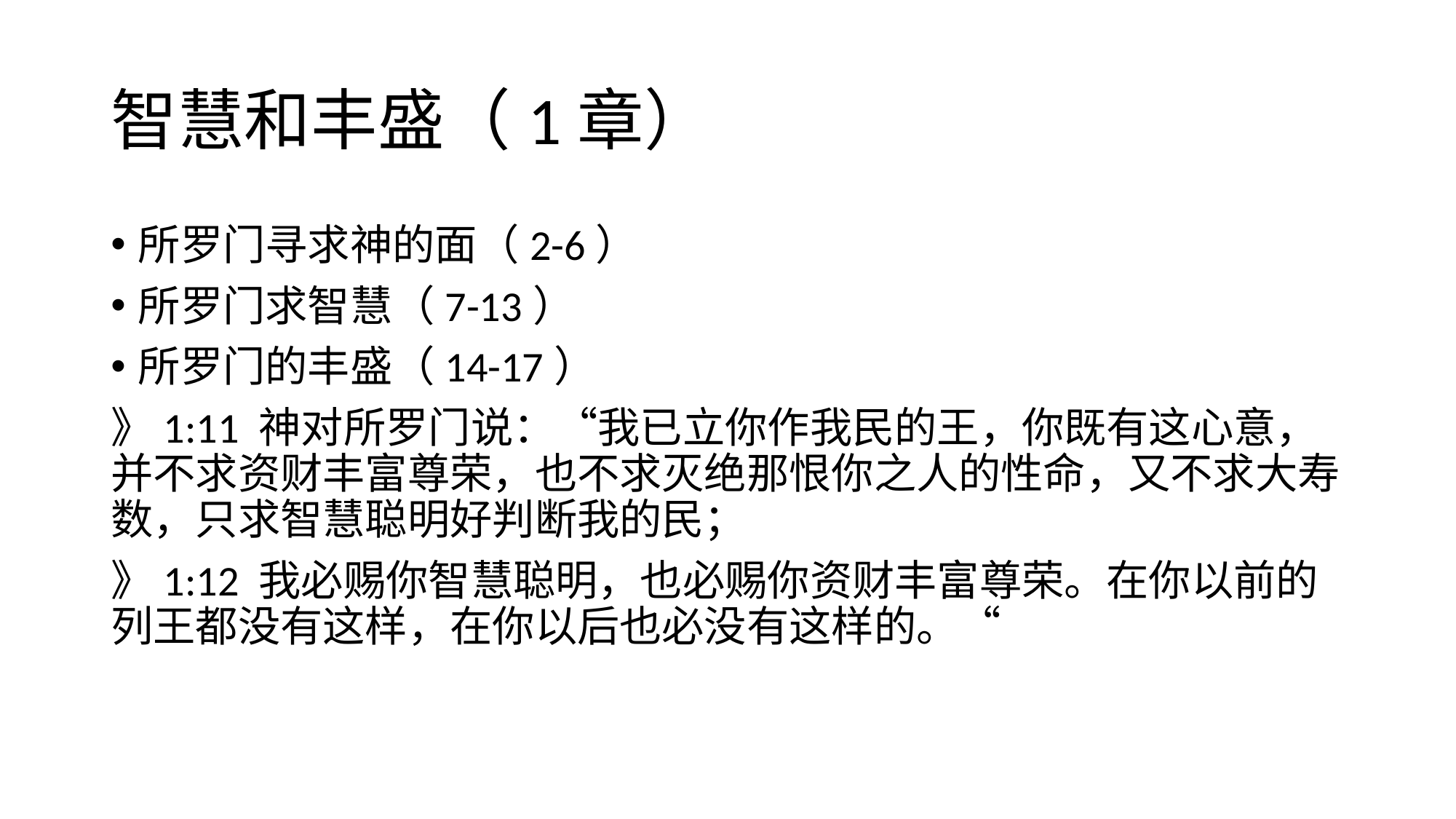

# 智慧和丰盛（1章）
所罗门寻求神的面（2-6）
所罗门求智慧（7-13）
所罗门的丰盛（14-17）
》1:11 神对所罗门说：“我已立你作我民的王，你既有这心意，并不求资财丰富尊荣，也不求灭绝那恨你之人的性命，又不求大寿数，只求智慧聪明好判断我的民；
》1:12 我必赐你智慧聪明，也必赐你资财丰富尊荣。在你以前的列王都没有这样，在你以后也必没有这样的。“